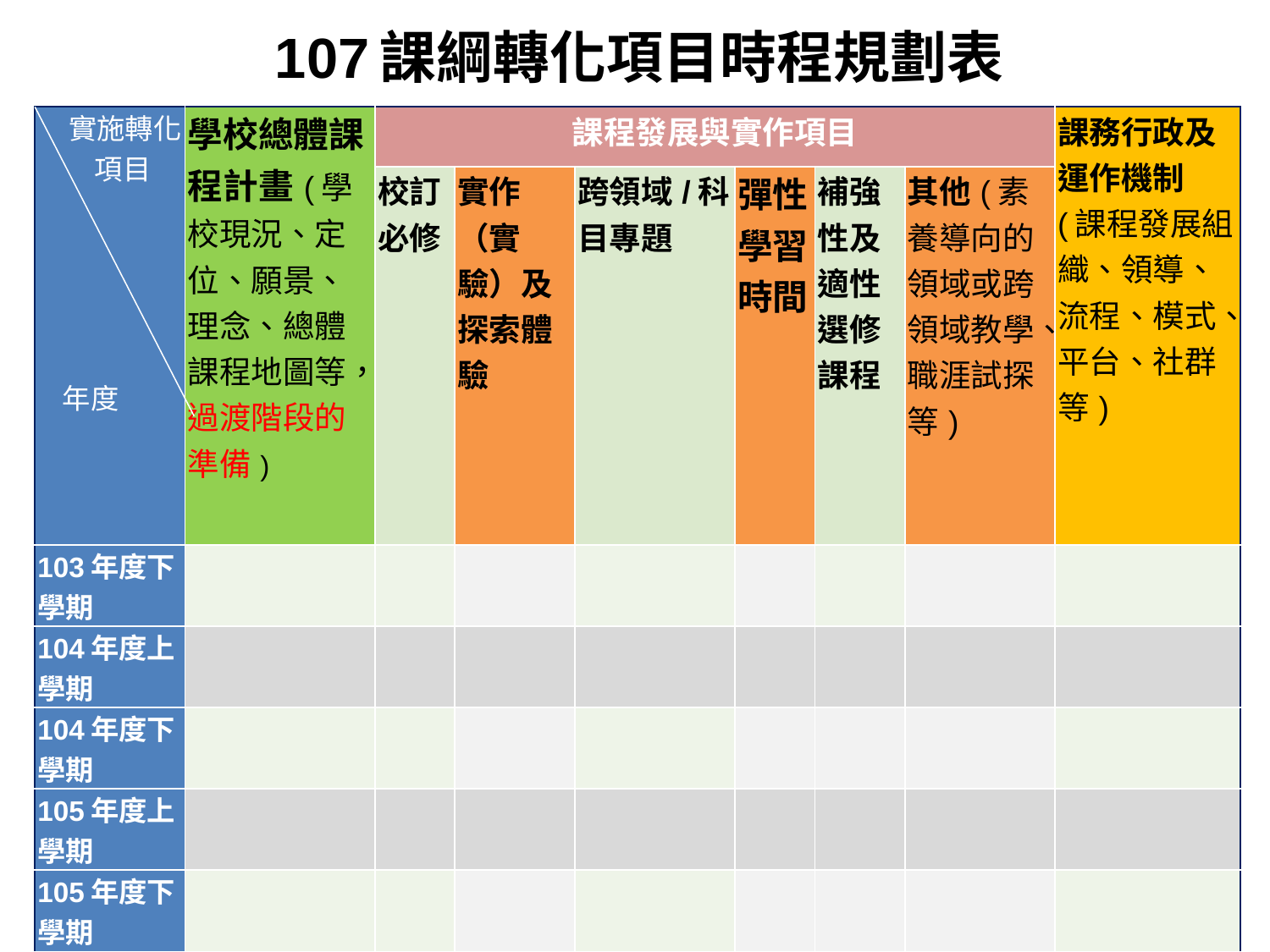

# 107課綱轉化項目時程規劃表

| 實施轉化 項目 年度 | 學校總體課程計畫(學校現況、定位、願景、理念、總體課程地圖等，過渡階段的準備) | 課程發展與實作項目 |  |  |  |  |  | 課務行政及運作機制 (課程發展組織、領導、流程、模式、平台、社群等) |
| --- | --- | --- | --- | --- | --- | --- | --- | --- |
|  |  | 校訂 必修 | 實作（實驗）及探索體驗 | 跨領域/科目專題 | 彈性學習時間 | 補強性及適性選修課程 | 其他(素養導向的領域或跨領域教學、職涯試探等) |  |
| 103年度下學期 |  |  |  |  |  |  |  |  |
| 104年度上學期 |  |  |  |  |  |  |  |  |
| 104年度下學期 |  |  |  |  |  |  |  |  |
| 105年度上學期 |  |  |  |  |  |  |  |  |
| 105年度下學期 |  |  |  |  |  |  |  |  |
| 106年度上學期 |  |  |  |  |  |  |  |  |
| 106年度下學期 |  |  |  |  |  |  |  |  |